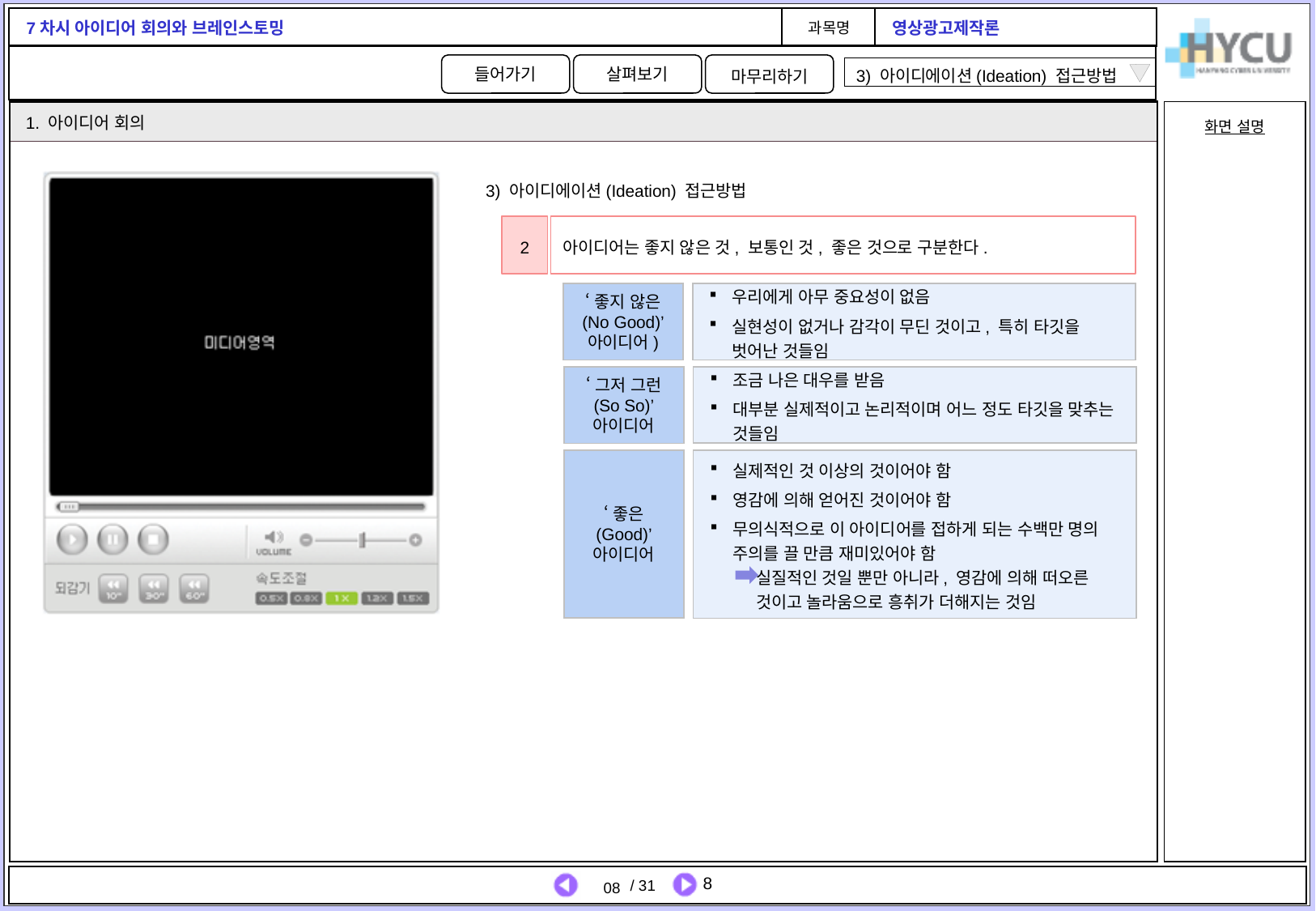

3) 아이디에이션(Ideation) 접근방법
1. 아이디어 회의
3) 아이디에이션(Ideation) 접근방법
2
아이디어는 좋지 않은 것, 보통인 것, 좋은 것으로 구분한다.
우리에게 아무 중요성이 없음
실현성이 없거나 감각이 무딘 것이고, 특히 타깃을 벗어난 것들임
‘좋지 않은
(No Good)’ 아이디어)
조금 나은 대우를 받음
대부분 실제적이고 논리적이며 어느 정도 타깃을 맞추는 것들임
‘그저 그런
(So So)’ 아이디어
실제적인 것 이상의 것이어야 함
영감에 의해 얻어진 것이어야 함
무의식적으로 이 아이디어를 접하게 되는 수백만 명의 주의를 끌 만큼 재미있어야 함
     실질적인 것일 뿐만 아니라, 영감에 의해 떠오른
     것이고 놀라움으로 흥취가 더해지는 것임
‘좋은
(Good)’ 아이디어

08